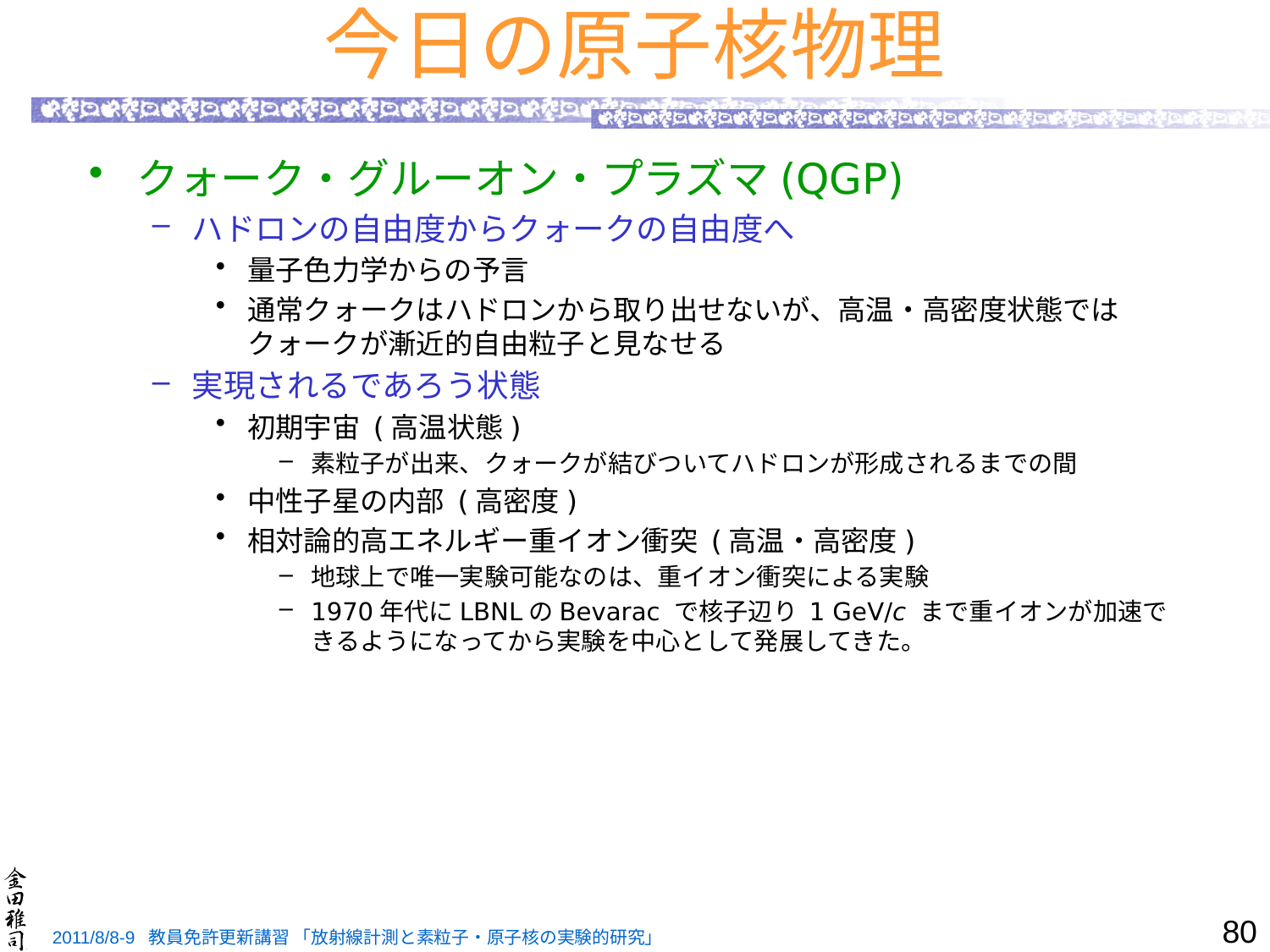

# 今日の原子核物理
クォーク・グルーオン・プラズマ(QGP)
ハドロンの自由度からクォークの自由度へ
量子色力学からの予言
通常クォークはハドロンから取り出せないが、高温・高密度状態ではクォークが漸近的自由粒子と見なせる
実現されるであろう状態
初期宇宙 (高温状態)
素粒子が出来、クォークが結びついてハドロンが形成されるまでの間
中性子星の内部 (高密度)
相対論的高エネルギー重イオン衝突 (高温・高密度)
地球上で唯一実験可能なのは、重イオン衝突による実験
1970年代にLBNLのBevarac で核子辺り 1 GeV/c まで重イオンが加速できるようになってから実験を中心として発展してきた。
80
2011/8/8-9  教員免許更新講習 「放射線計測と素粒子・原子核の実験的研究」